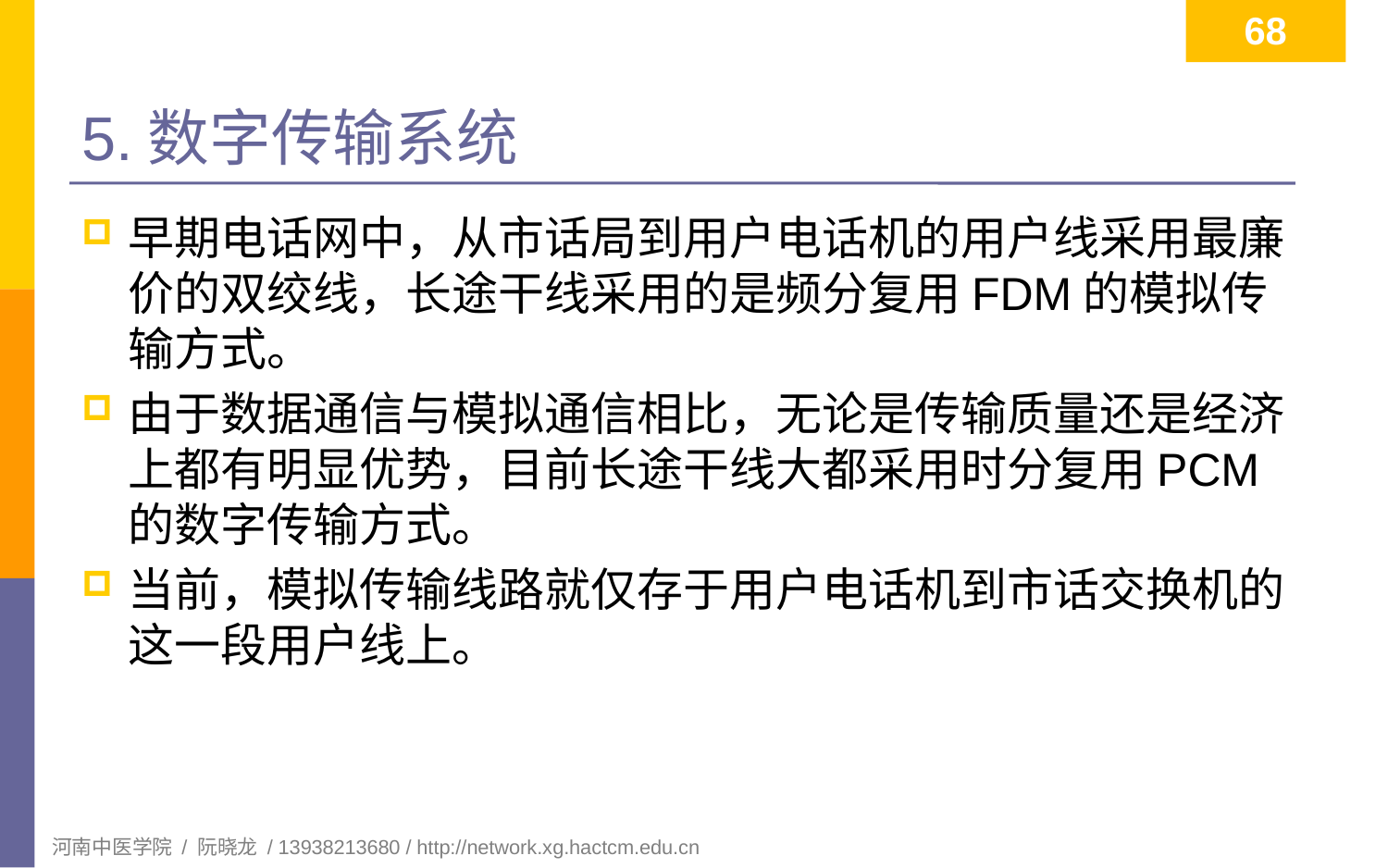

68
# 5.数字传输系统

早期电话网中，从市话局到用户电话机的用户线采用最廉价的双绞线，长途干线采用的是频分复用FDM的模拟传输方式。
由于数据通信与模拟通信相比，无论是传输质量还是经济上都有明显优势，目前长途干线大都采用时分复用PCM的数字传输方式。
当前，模拟传输线路就仅存于用户电话机到市话交换机的这一段用户线上。